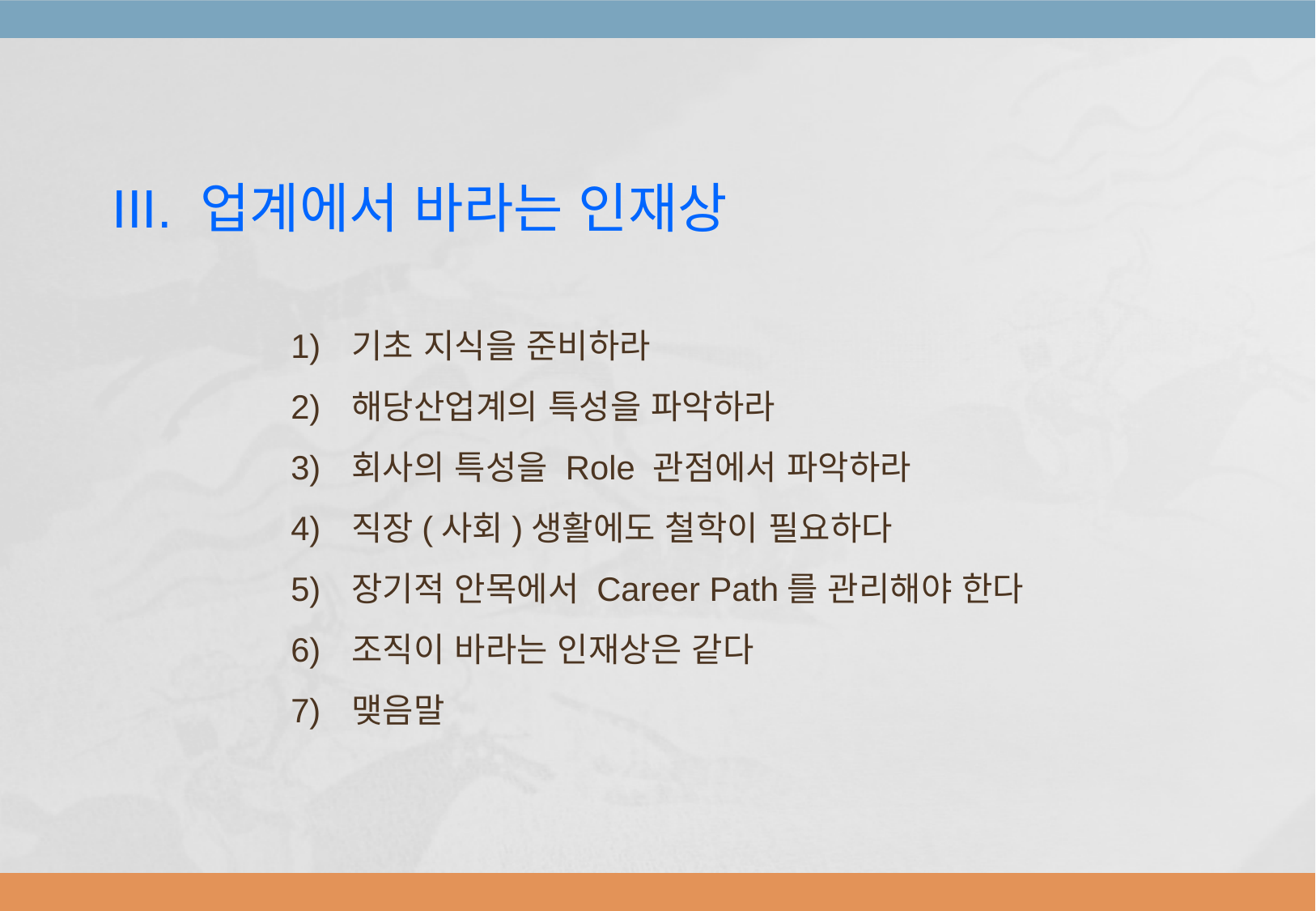

III. 업계에서 바라는 인재상
기초 지식을 준비하라
해당산업계의 특성을 파악하라
회사의 특성을 Role 관점에서 파악하라
직장(사회)생활에도 철학이 필요하다
장기적 안목에서 Career Path를 관리해야 한다
조직이 바라는 인재상은 같다
맺음말